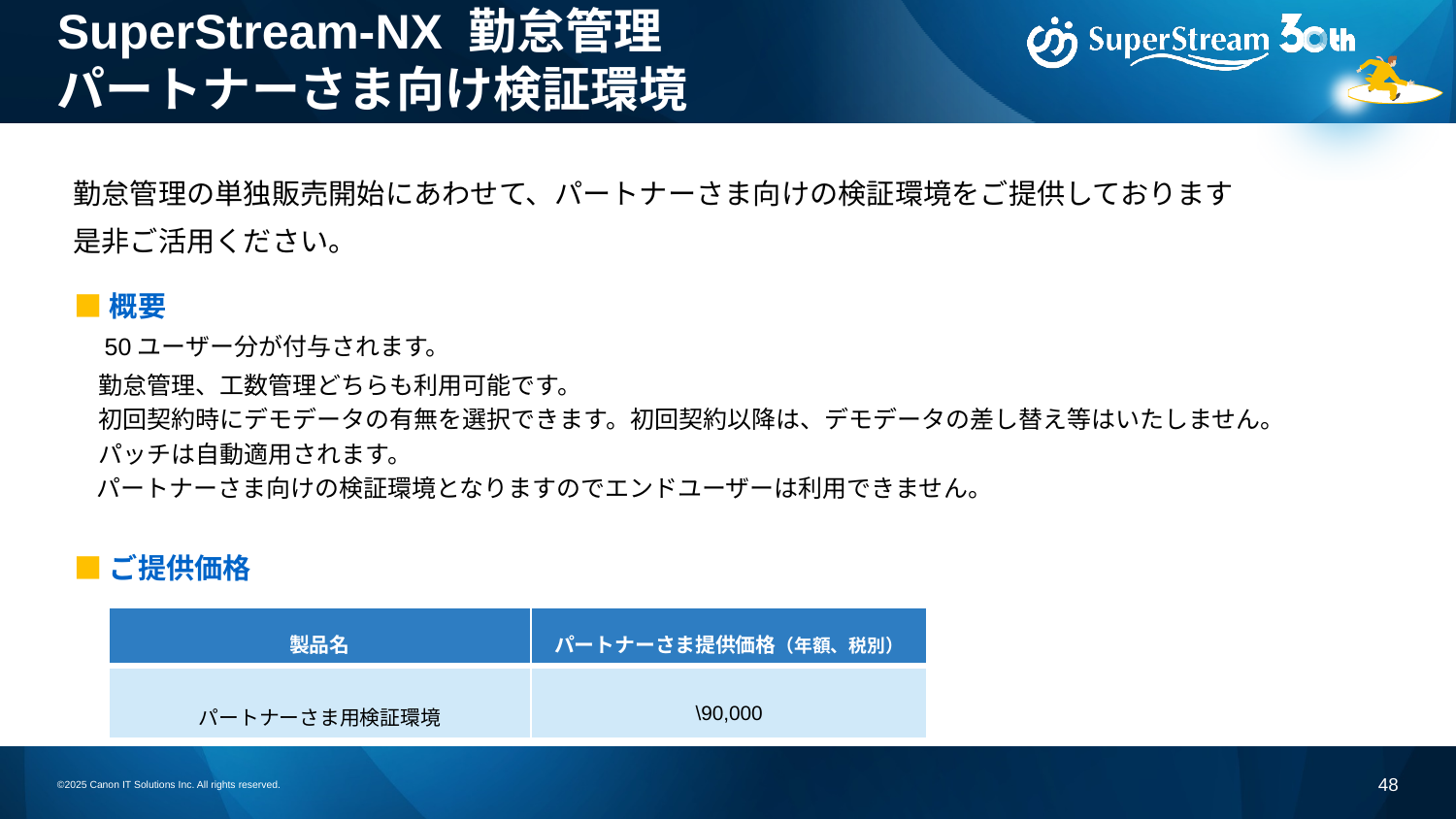

# SuperStream-NX 勤怠管理 パートナーさま向け検証環境
勤怠管理の単独販売開始にあわせて、パートナーさま向けの検証環境をご提供しております
是非ご活用ください。
■概要
　50ユーザー分が付与されます。
　勤怠管理、工数管理どちらも利用可能です。
　初回契約時にデモデータの有無を選択できます。初回契約以降は、デモデータの差し替え等はいたしません。
　パッチは自動適用されます。
   パートナーさま向けの検証環境となりますのでエンドユーザーは利用できません。

■ご提供価格
| 製品名 | パートナーさま提供価格（年額、税別） |
| --- | --- |
| パートナーさま用検証環境 | \90,000 |
©2025 Canon IT Solutions Inc. All rights reserved.
48